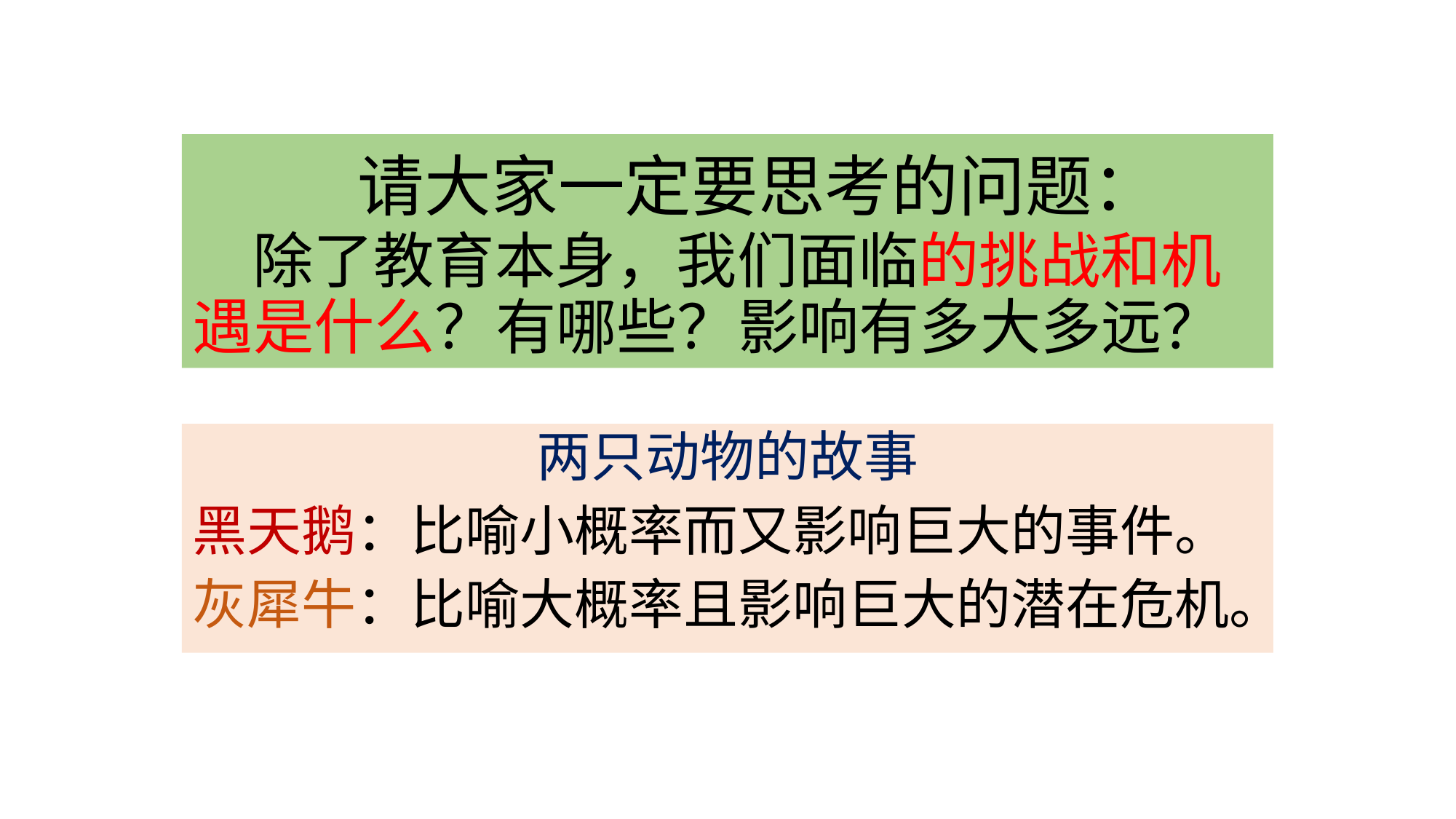

# 请大家一定要思考的问题： 除了教育本身，我们面临的挑战和机遇是什么？有哪些？影响有多大多远？
两只动物的故事
黑天鹅：比喻小概率而又影响巨大的事件。
灰犀牛：比喻大概率且影响巨大的潜在危机。